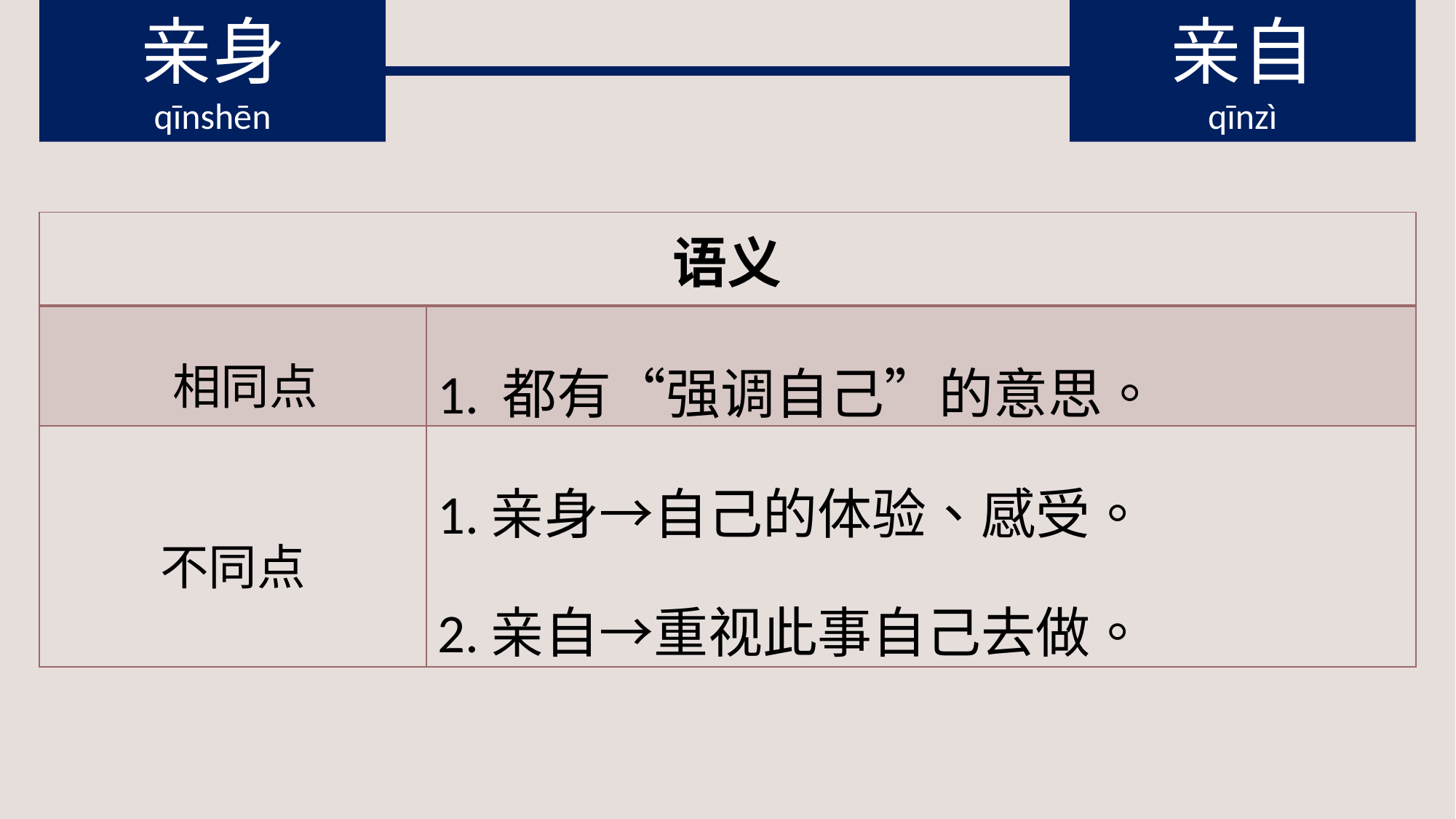

亲身
qīnshēn
亲自
qīnzì
| 语义 |  |
| --- | --- |
| 相同点 | 1. 都有“强调自己”的意思。 |
| 不同点 | 1.亲身→自己的体验、感受。 2.亲自→重视此事自己去做。 |